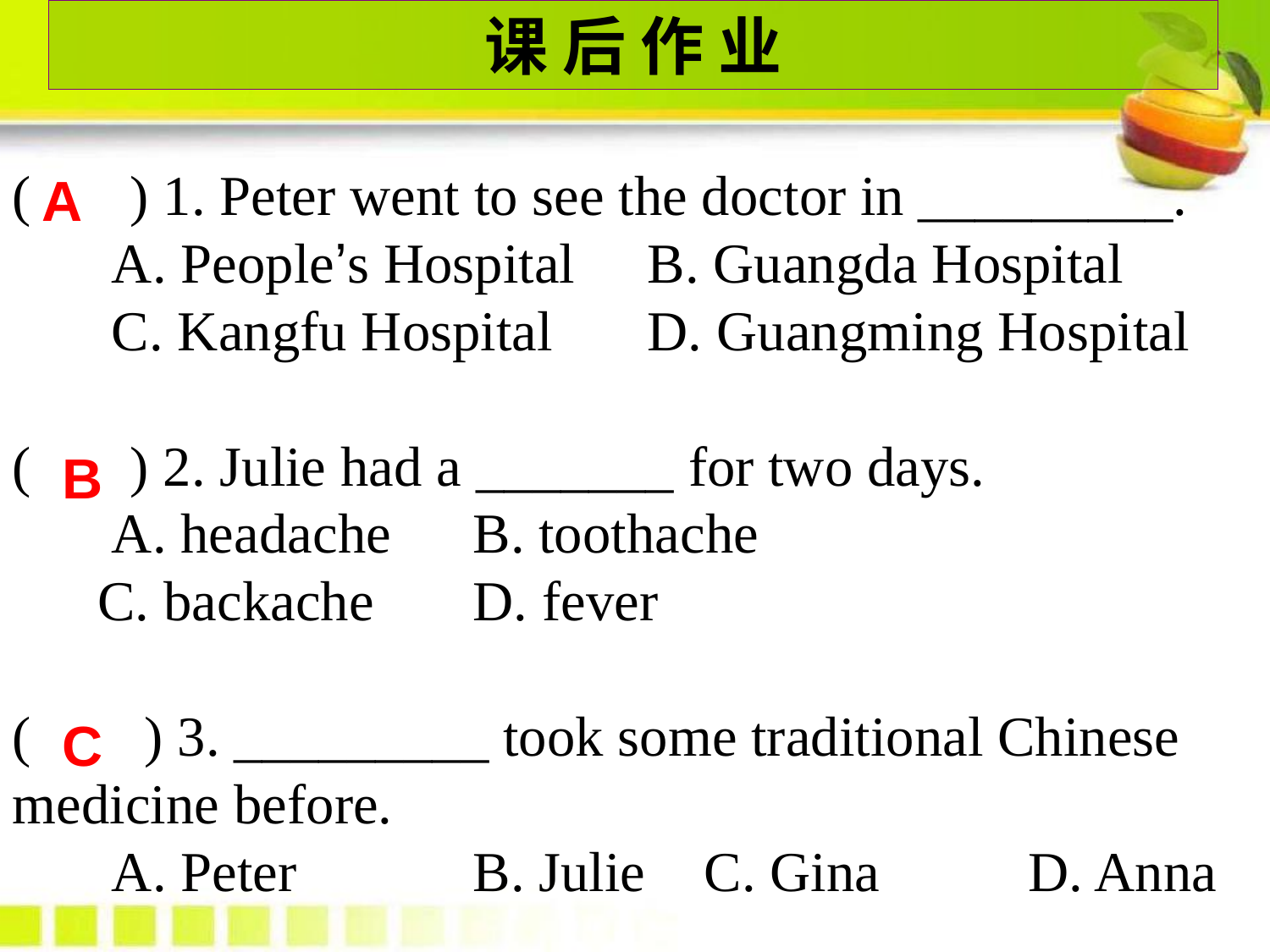

课 后 作 业
(       ) 1. Peter went to see the doctor in _________.
       A. People’s Hospital	B. Guangda Hospital
       C. Kangfu Hospital	D. Guangming Hospital

(       ) 2. Julie had a _______ for two days.
       A. headache  	B. toothache
      C. backache 	D. fever

(        ) 3. _________ took some traditional Chinese medicine before.
       A. Peter	B. Julie	    C. Gina  	D. Anna

A
B
C